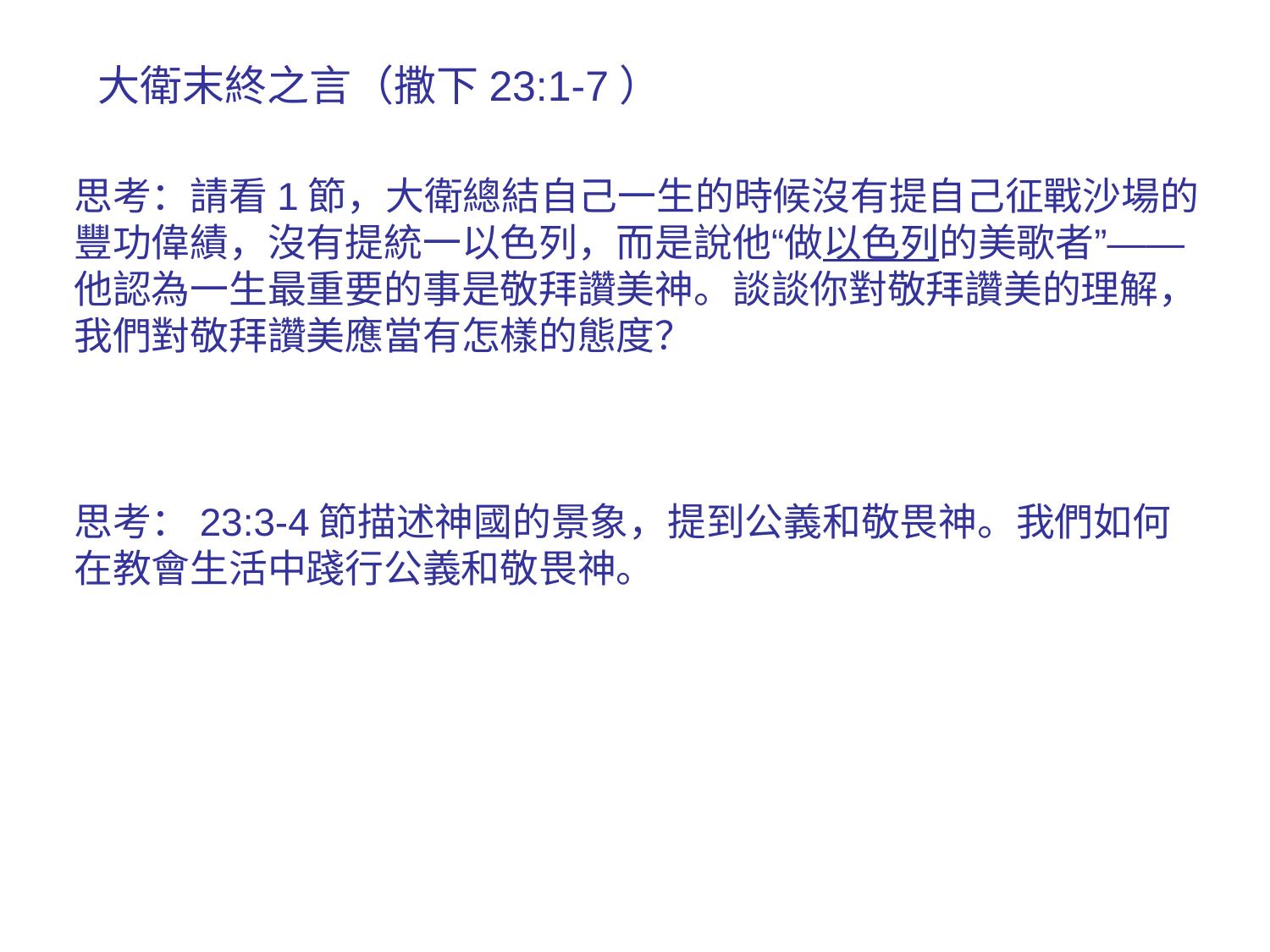

大衛末終之言（撒下23:1-7）
思考：請看1節，大衛總結自己一生的時候沒有提自己征戰沙場的豐功偉績，沒有提統一以色列，而是說他“做以色列的美歌者”——他認為一生最重要的事是敬拜讚美神。談談你對敬拜讚美的理解，我們對敬拜讚美應當有怎樣的態度？

思考：23:3-4節描述神國的景象，提到公義和敬畏神。我們如何在教會生活中踐行公義和敬畏神。